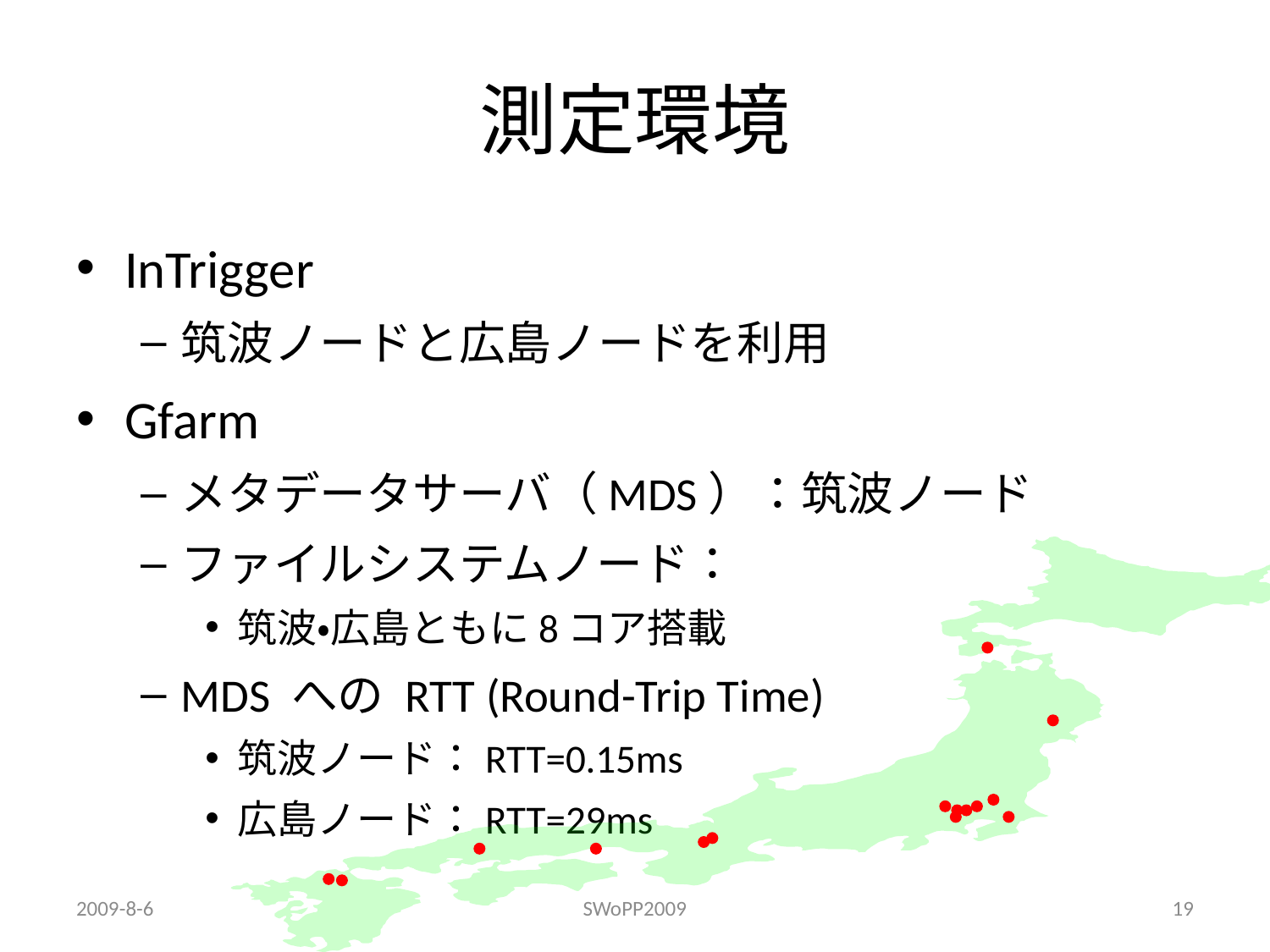

# 測定環境
InTrigger
筑波ノードと広島ノードを利用
Gfarm
メタデータサーバ（MDS）：筑波ノード
ファイルシステムノード：
筑波・広島ともに8コア搭載
MDS への RTT (Round-Trip Time)
筑波ノード：RTT=0.15ms
広島ノード：RTT=29ms

2009-8-6
SWoPP2009
19